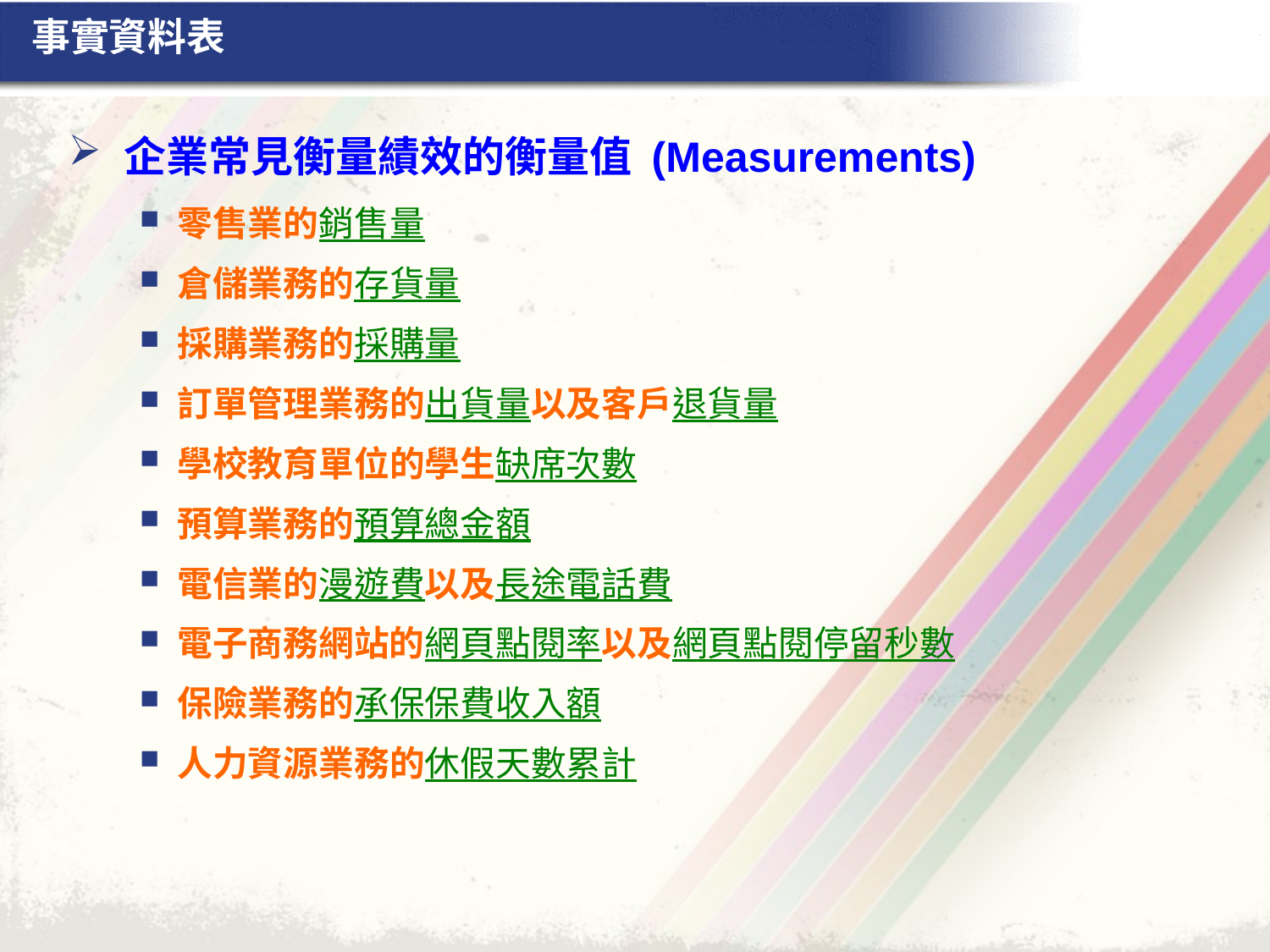

# 事實資料表
企業常見衡量績效的衡量值 (Measurements)
零售業的銷售量
倉儲業務的存貨量
採購業務的採購量
訂單管理業務的出貨量以及客戶退貨量
學校教育單位的學生缺席次數
預算業務的預算總金額
電信業的漫遊費以及長途電話費
電子商務網站的網頁點閱率以及網頁點閱停留秒數
保險業務的承保保費收入額
人力資源業務的休假天數累計